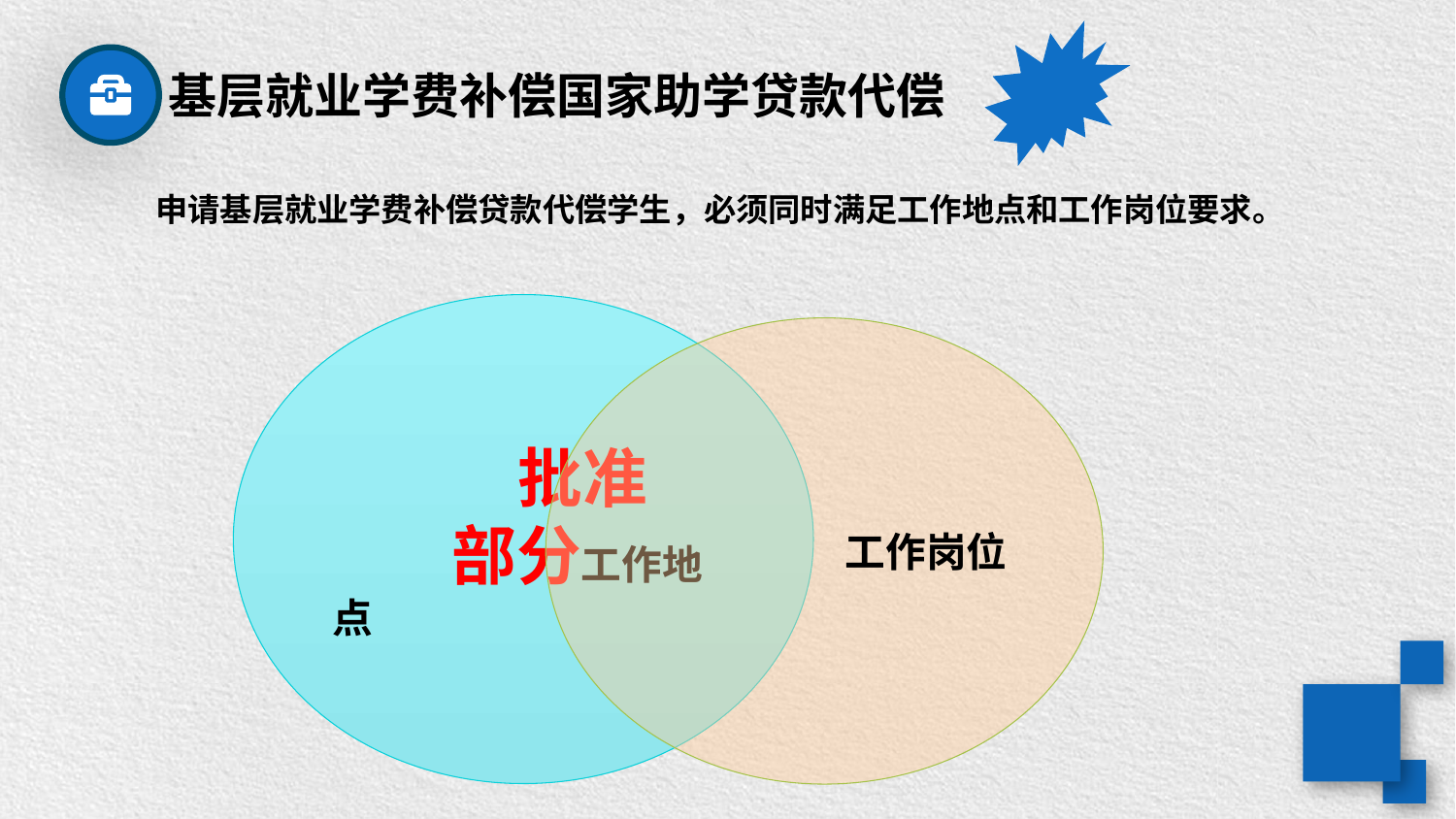

基层就业学费补偿国家助学贷款代偿

      申请基层就业学费补偿贷款代偿学生，必须同时满足工作地点和工作岗位要求。
       批准
       部分工作地点
工作岗位